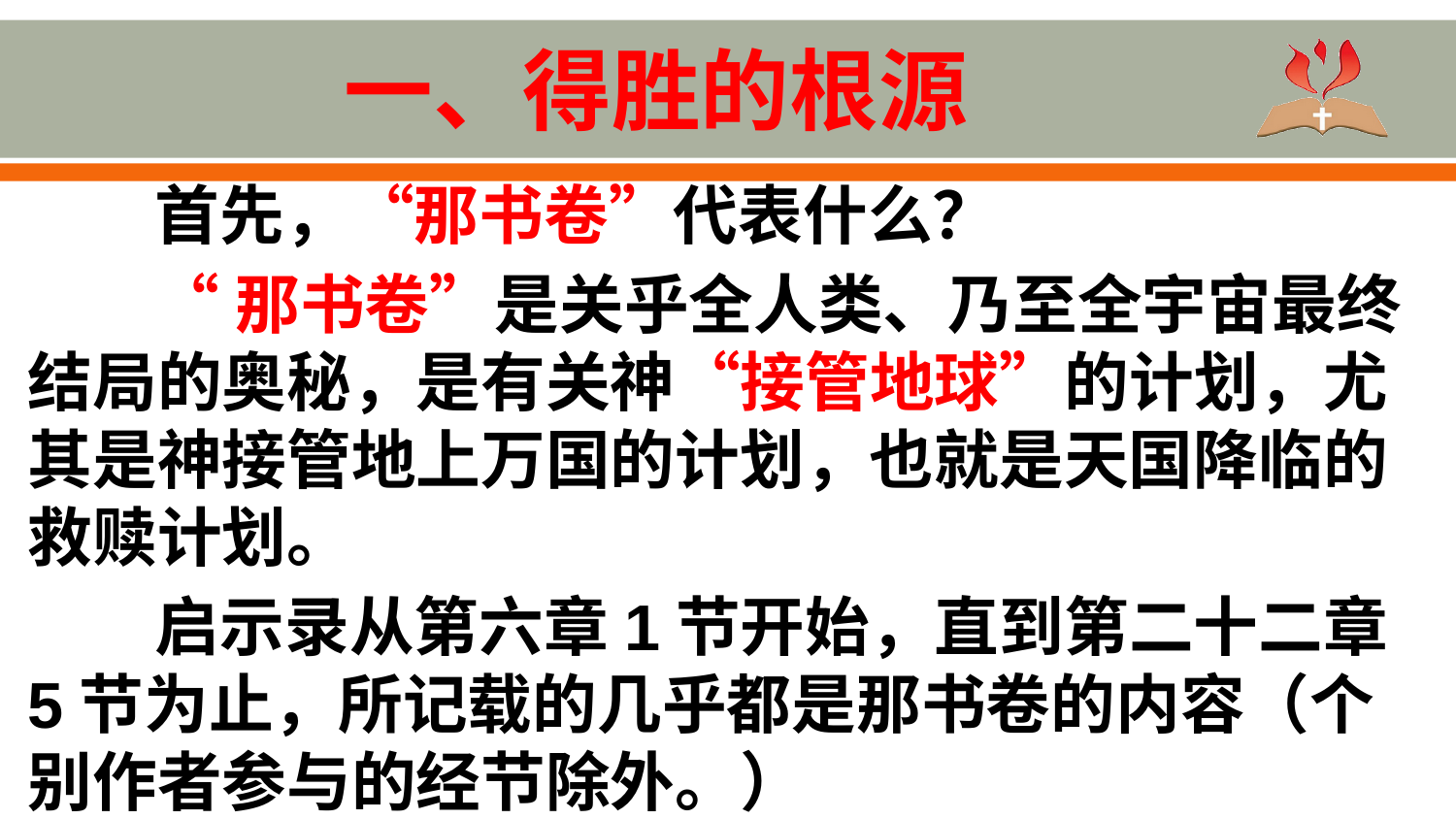

# 一、得胜的根源
首先，“那书卷”代表什么？
“那书卷”是关乎全人类、乃至全宇宙最终结局的奥秘，是有关神“接管地球”的计划，尤其是神接管地上万国的计划，也就是天国降临的救赎计划。
启示录从第六章1节开始，直到第二十二章5节为止，所记载的几乎都是那书卷的内容（个别作者参与的经节除外。）

4